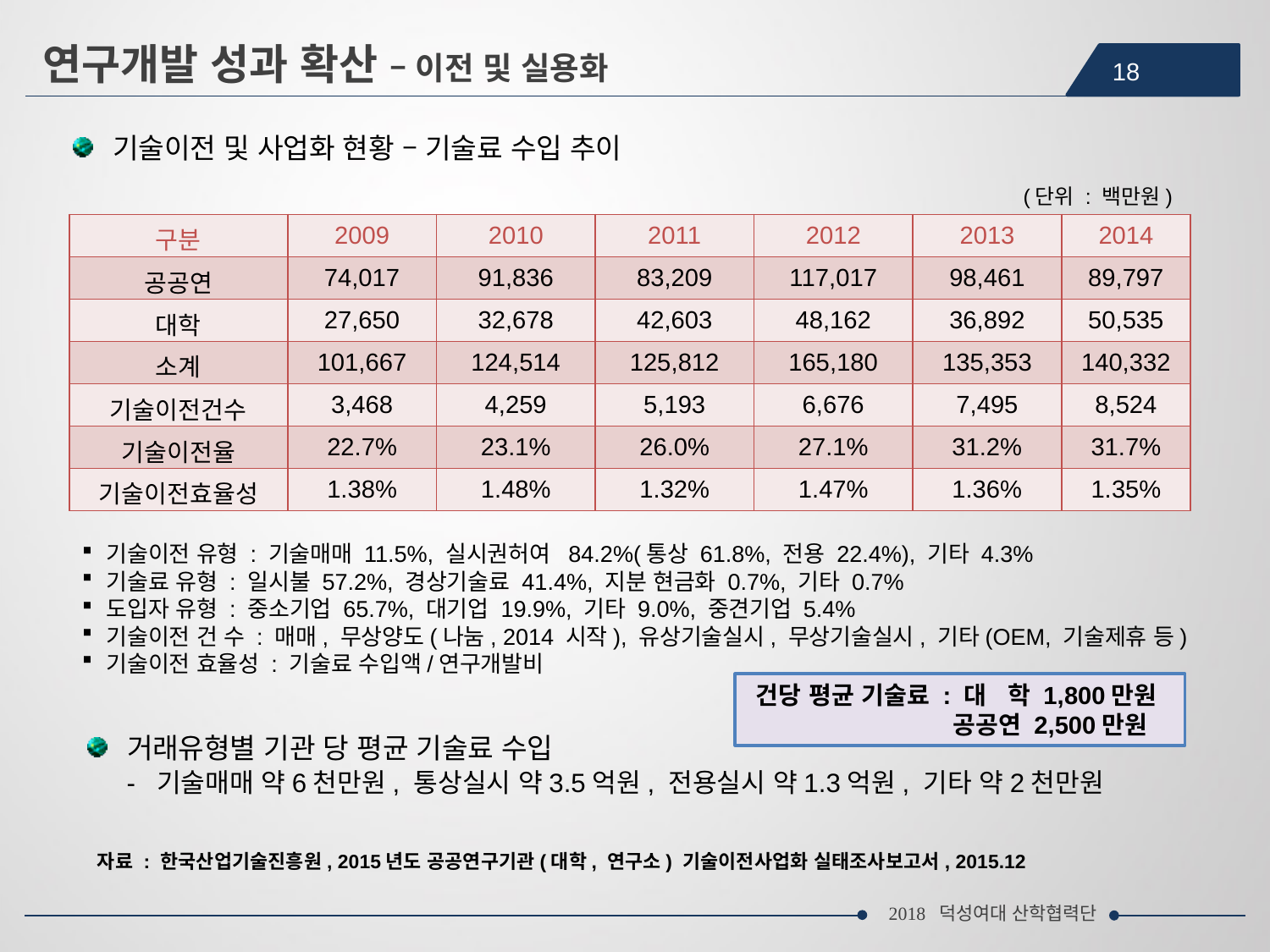

연구개발 성과 확산 – 이전 및 실용화

18
기술이전 및 사업화 현황 – 기술료 수입 추이
(단위 : 백만원)
| 구분 | 2009 | 2010 | 2011 | 2012 | 2013 | 2014 |
| --- | --- | --- | --- | --- | --- | --- |
| 공공연 | 74,017 | 91,836 | 83,209 | 117,017 | 98,461 | 89,797 |
| 대학 | 27,650 | 32,678 | 42,603 | 48,162 | 36,892 | 50,535 |
| 소계 | 101,667 | 124,514 | 125,812 | 165,180 | 135,353 | 140,332 |
| 기술이전건수 | 3,468 | 4,259 | 5,193 | 6,676 | 7,495 | 8,524 |
| 기술이전율 | 22.7% | 23.1% | 26.0% | 27.1% | 31.2% | 31.7% |
| 기술이전효율성 | 1.38% | 1.48% | 1.32% | 1.47% | 1.36% | 1.35% |
기술이전 유형 : 기술매매 11.5%, 실시권허여  84.2%(통상 61.8%, 전용 22.4%), 기타 4.3%
기술료 유형 : 일시불 57.2%, 경상기술료 41.4%, 지분 현금화 0.7%, 기타 0.7%
도입자 유형 : 중소기업 65.7%, 대기업 19.9%, 기타 9.0%, 중견기업 5.4%
기술이전 건 수 : 매매, 무상양도(나눔, 2014 시작), 유상기술실시, 무상기술실시, 기타(OEM, 기술제휴 등)
기술이전 효율성 : 기술료 수입액/연구개발비
건당 평균 기술료 : 대   학 1,800만원
                         공공연 2,500만원
거래유형별 기관 당 평균 기술료 수입
     -  기술매매 약6천만원, 통상실시 약3.5억원, 전용실시 약1.3억원, 기타 약2천만원
자료 : 한국산업기술진흥원, 2015년도 공공연구기관(대학, 연구소) 기술이전사업화 실태조사보고서, 2015.12